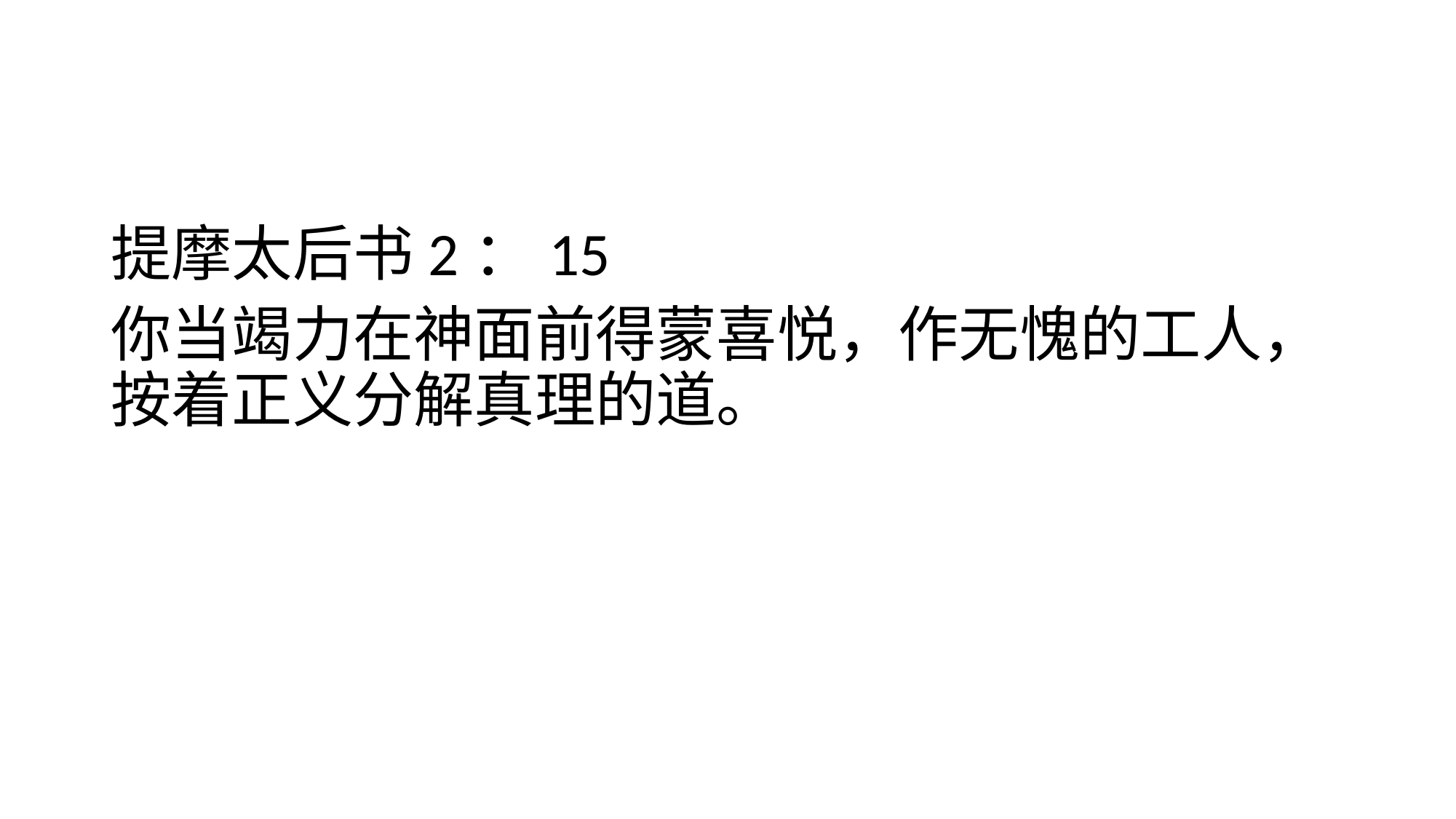

#
提摩太后书2：15
你当竭力在神面前得蒙喜悦，作无愧的工人，按着正义分解真理的道。